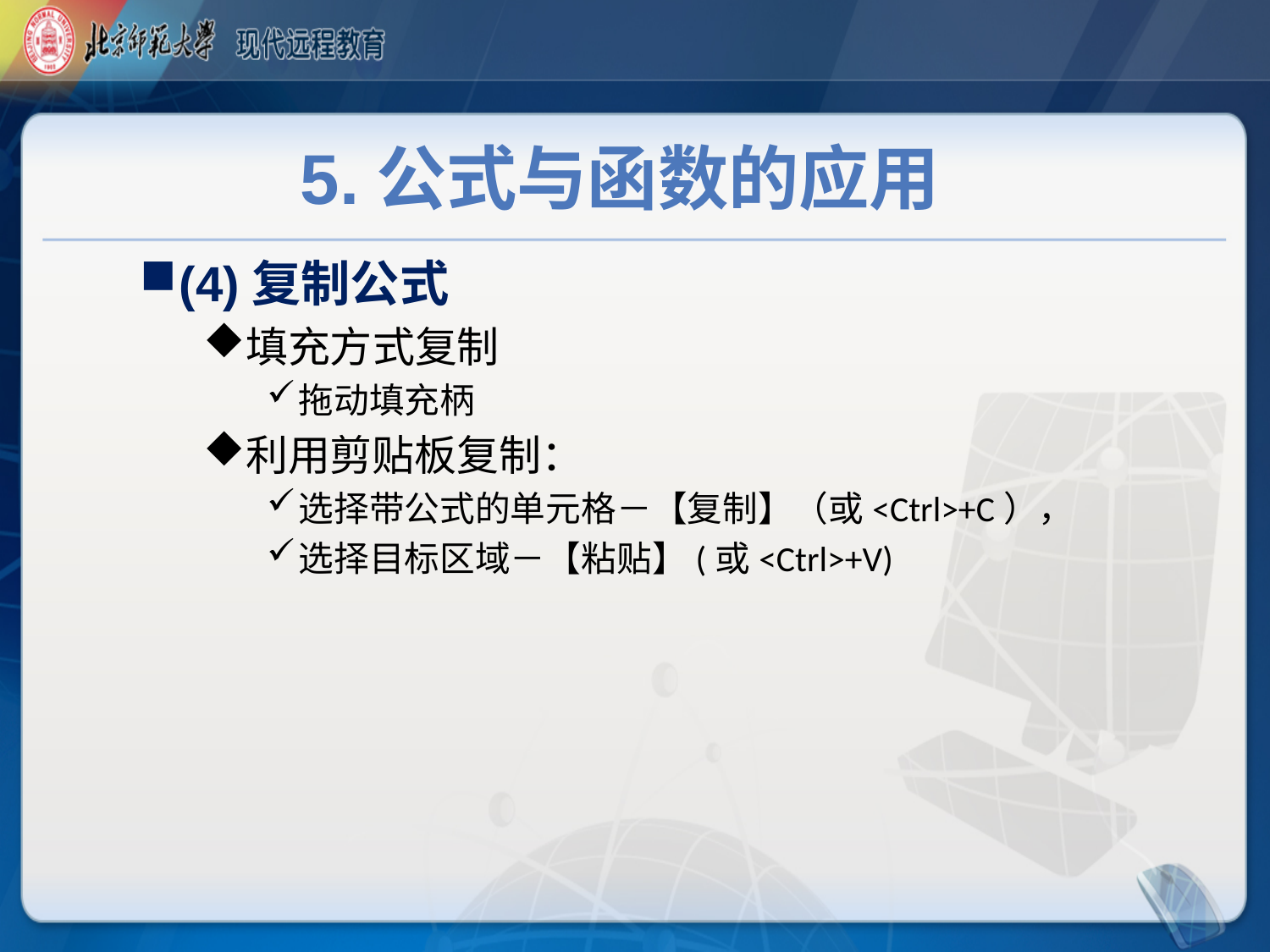

# 5.公式与函数的应用
(4)复制公式
填充方式复制
拖动填充柄
利用剪贴板复制：
选择带公式的单元格－【复制】（或<Ctrl>+C），
选择目标区域－【粘贴】(或<Ctrl>+V)